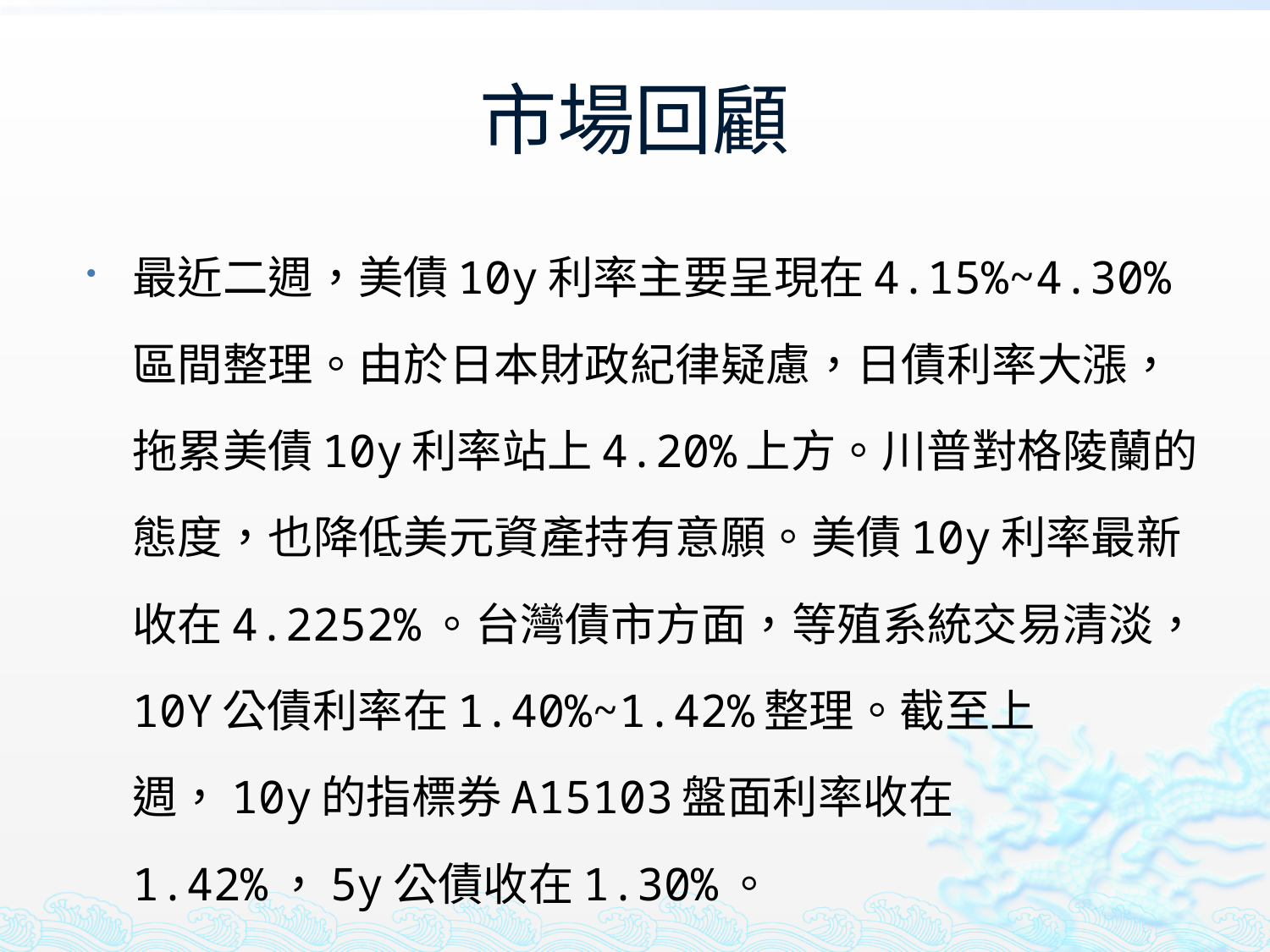

# 市場回顧
最近二週，美債10y利率主要呈現在4.15%~4.30%區間整理。由於日本財政紀律疑慮，日債利率大漲，拖累美債10y利率站上4.20%上方。川普對格陵蘭的態度，也降低美元資產持有意願。美債10y利率最新收在4.2252%。台灣債市方面，等殖系統交易清淡，10Y公債利率在1.40%~1.42%整理。截至上週，10y的指標券A15103盤面利率收在1.42%，5y公債收在1.30%。